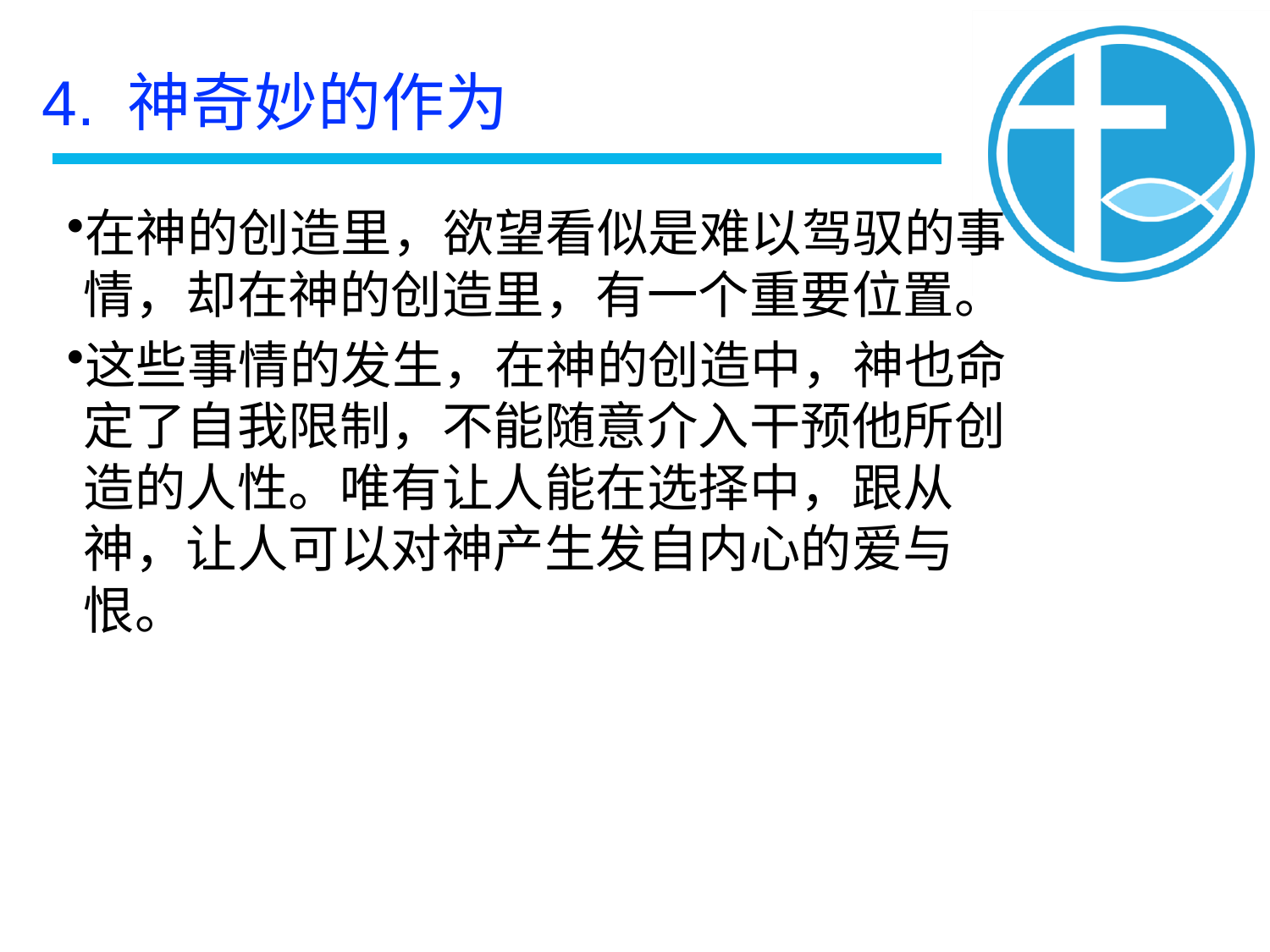

4. 神奇妙的作为
在神的创造里，欲望看似是难以驾驭的事情，却在神的创造里，有一个重要位置。
这些事情的发生，在神的创造中，神也命定了自我限制，不能随意介入干预他所创造的人性。唯有让人能在选择中，跟从神，让人可以对神产生发自内心的爱与恨。